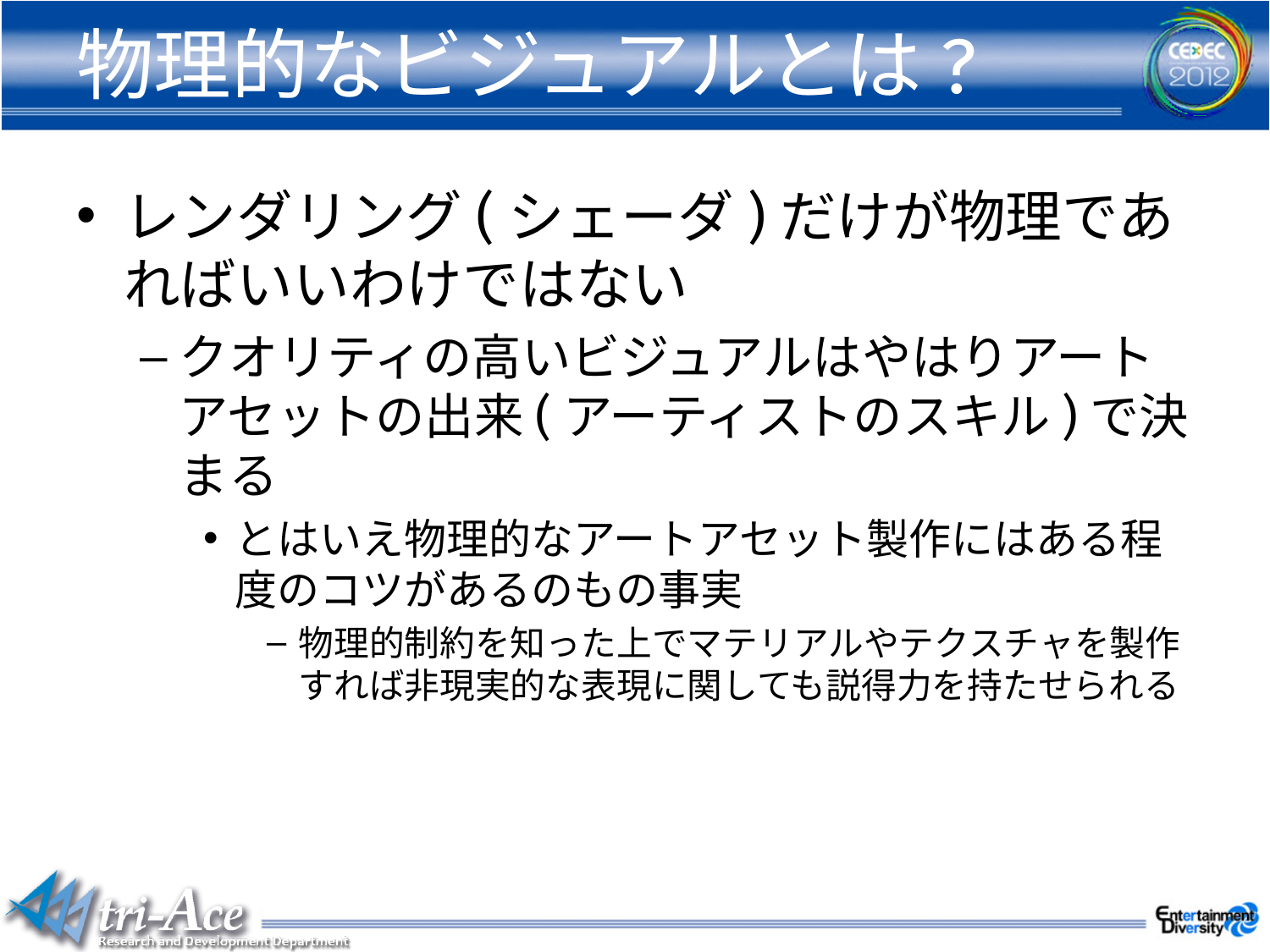

# 物理的なビジュアルとは?
レンダリング(シェーダ)だけが物理であればいいわけではない
クオリティの高いビジュアルはやはりアートアセットの出来(アーティストのスキル)で決まる
とはいえ物理的なアートアセット製作にはある程度のコツがあるのもの事実
物理的制約を知った上でマテリアルやテクスチャを製作すれば非現実的な表現に関しても説得力を持たせられる